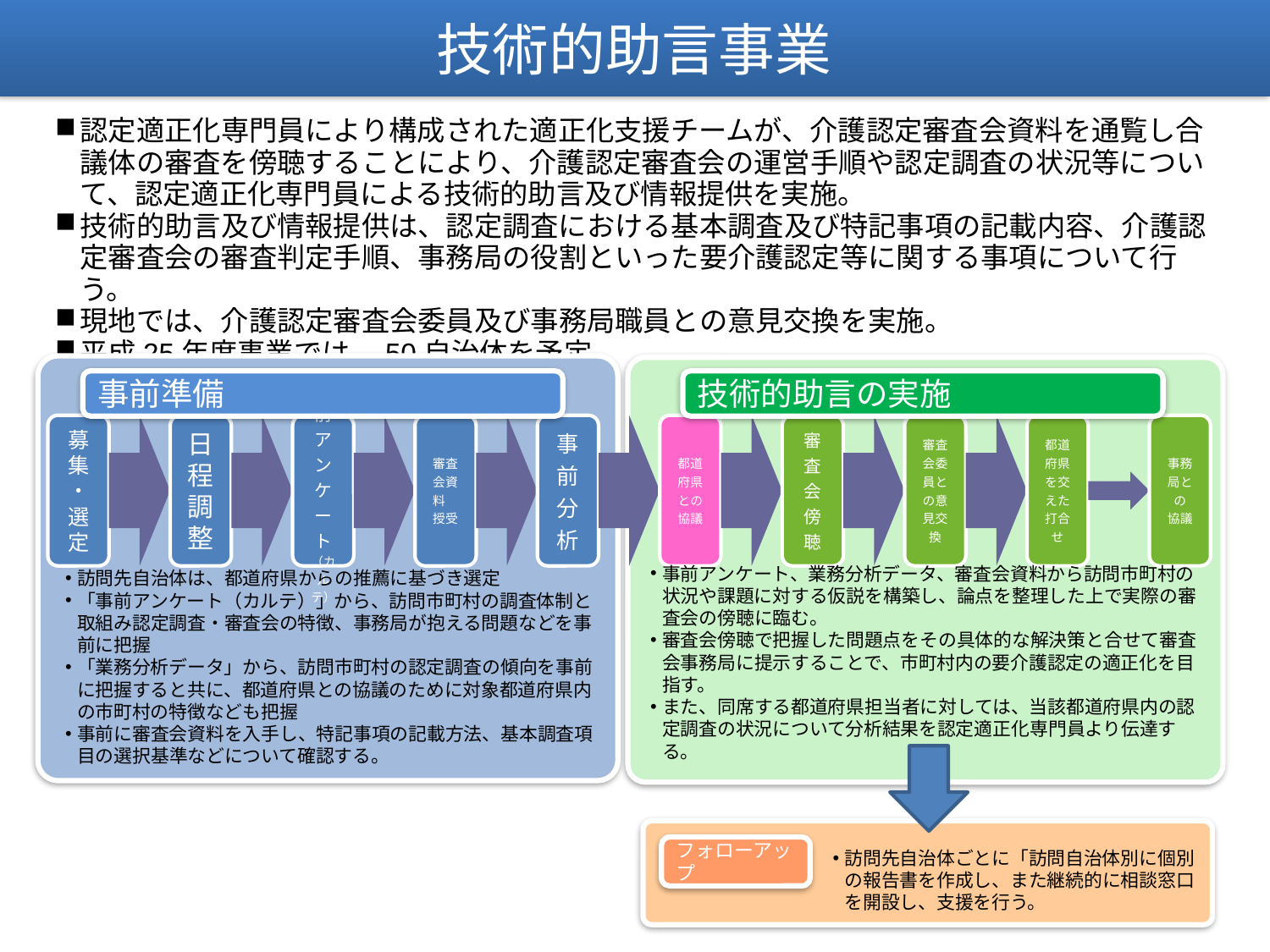

技術的助言事業
認定適正化専門員により構成された適正化支援チームが、介護認定審査会資料を通覧し合議体の審査を傍聴することにより、介護認定審査会の運営手順や認定調査の状況等について、認定適正化専門員による技術的助言及び情報提供を実施。
技術的助言及び情報提供は、認定調査における基本調査及び特記事項の記載内容、介護認定審査会の審査判定手順、事務局の役割といった要介護認定等に関する事項について行う。
現地では、介護認定審査会委員及び事務局職員との意見交換を実施。
平成25年度事業では、50自治体を予定。

事前準備
技術的助言の実施
募集・
選定
日程
調整
事前アンケート
（カルテ）
審査会資料　授受
事前
分析
審査会傍聴
審査会委員との意見交換
都道府県を交えた
打合せ
事務局との
協議
都道府県との協議
事前アンケート、業務分析データ、審査会資料から訪問市町村の状況や課題に対する仮説を構築し、論点を整理した上で実際の審査会の傍聴に臨む。
審査会傍聴で把握した問題点をその具体的な解決策と合せて審査会事務局に提示することで、市町村内の要介護認定の適正化を目指す。
また、同席する都道府県担当者に対しては、当該都道府県内の認定調査の状況について分析結果を認定適正化専門員より伝達する。
訪問先自治体は、都道府県からの推薦に基づき選定
「事前アンケート（カルテ）」から、訪問市町村の調査体制と取組み認定調査・審査会の特徴、事務局が抱える問題などを事前に把握
「業務分析データ」から、訪問市町村の認定調査の傾向を事前に把握すると共に、都道府県との協議のために対象都道府県内の市町村の特徴なども把握
事前に審査会資料を入手し、特記事項の記載方法、基本調査項目の選択基準などについて確認する。

フォローアップ
訪問先自治体ごとに「訪問自治体別に個別の報告書を作成し、また継続的に相談窓口を開設し、支援を行う。